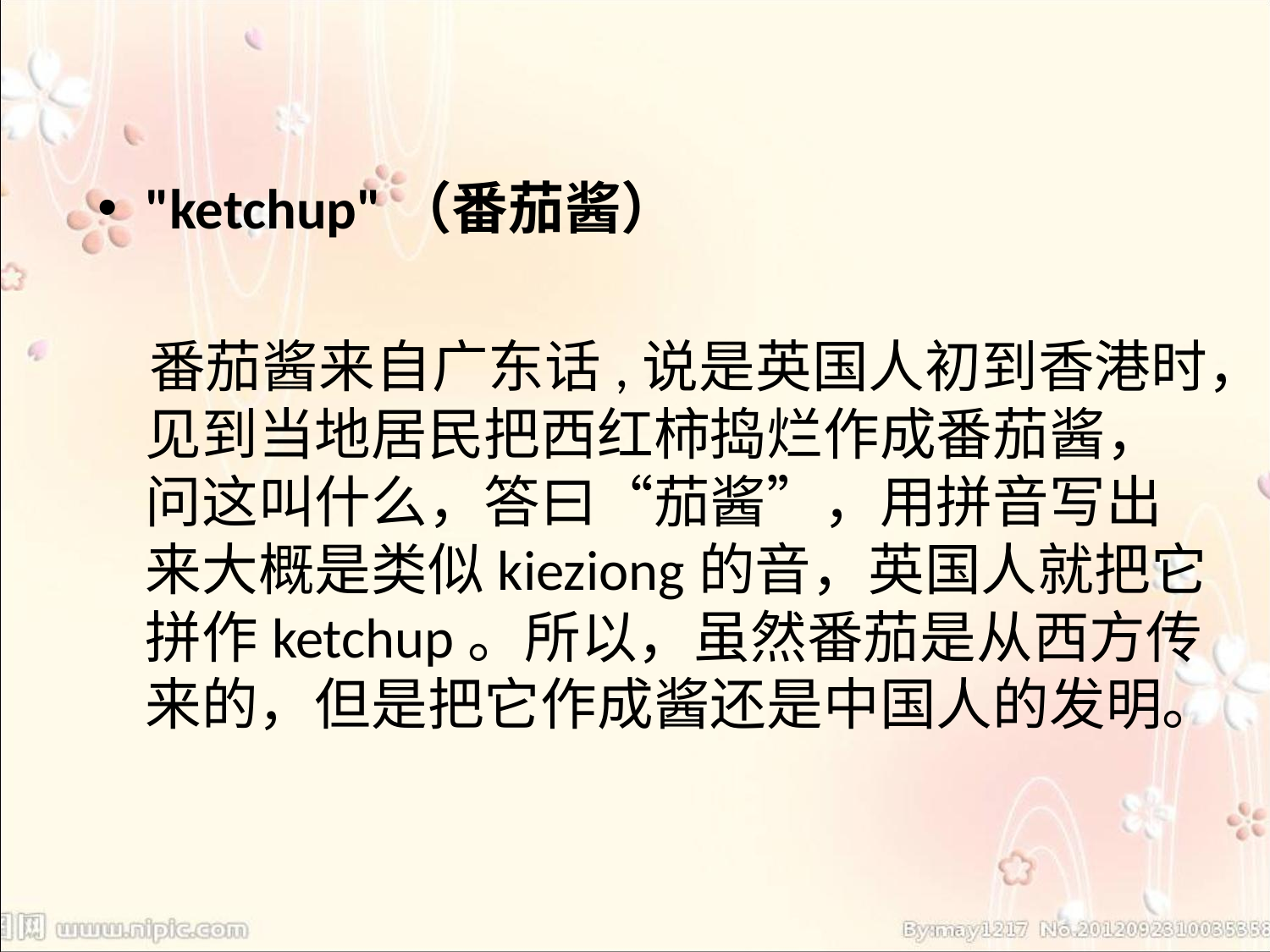

"ketchup"（番茄酱）

   番茄酱来自广东话,说是英国人初到香港时，见到当地居民把西红柿捣烂作成番茄酱，问这叫什么，答曰“茄酱”，用拼音写出来大概是类似kieziong的音，英国人就把它拼作ketchup。所以，虽然番茄是从西方传来的，但是把它作成酱还是中国人的发明。